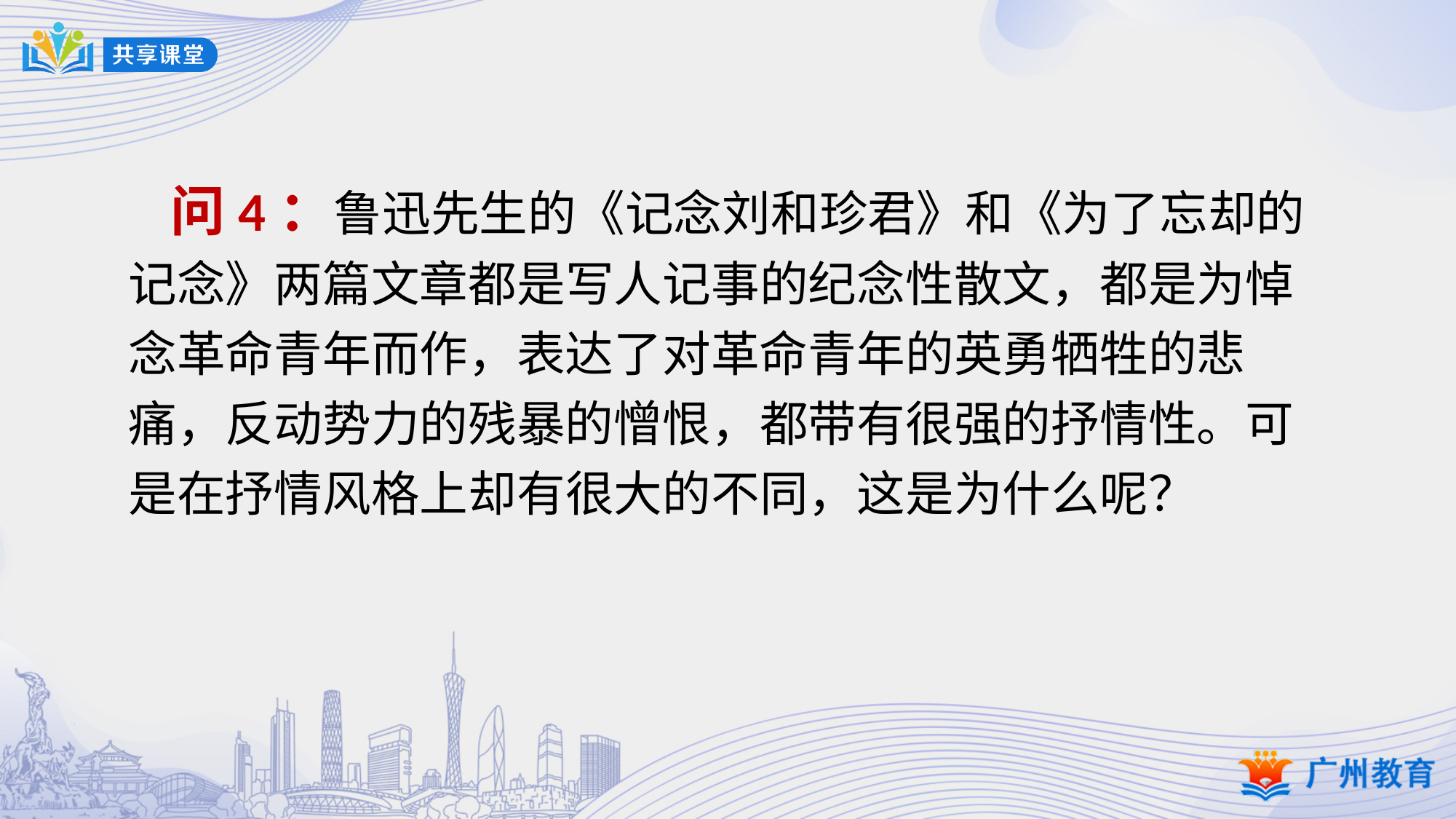

问4：鲁迅先生的《记念刘和珍君》和《为了忘却的记念》两篇文章都是写人记事的纪念性散文，都是为悼念革命青年而作，表达了对革命青年的英勇牺牲的悲痛，反动势力的残暴的憎恨，都带有很强的抒情性。可是在抒情风格上却有很大的不同，这是为什么呢？